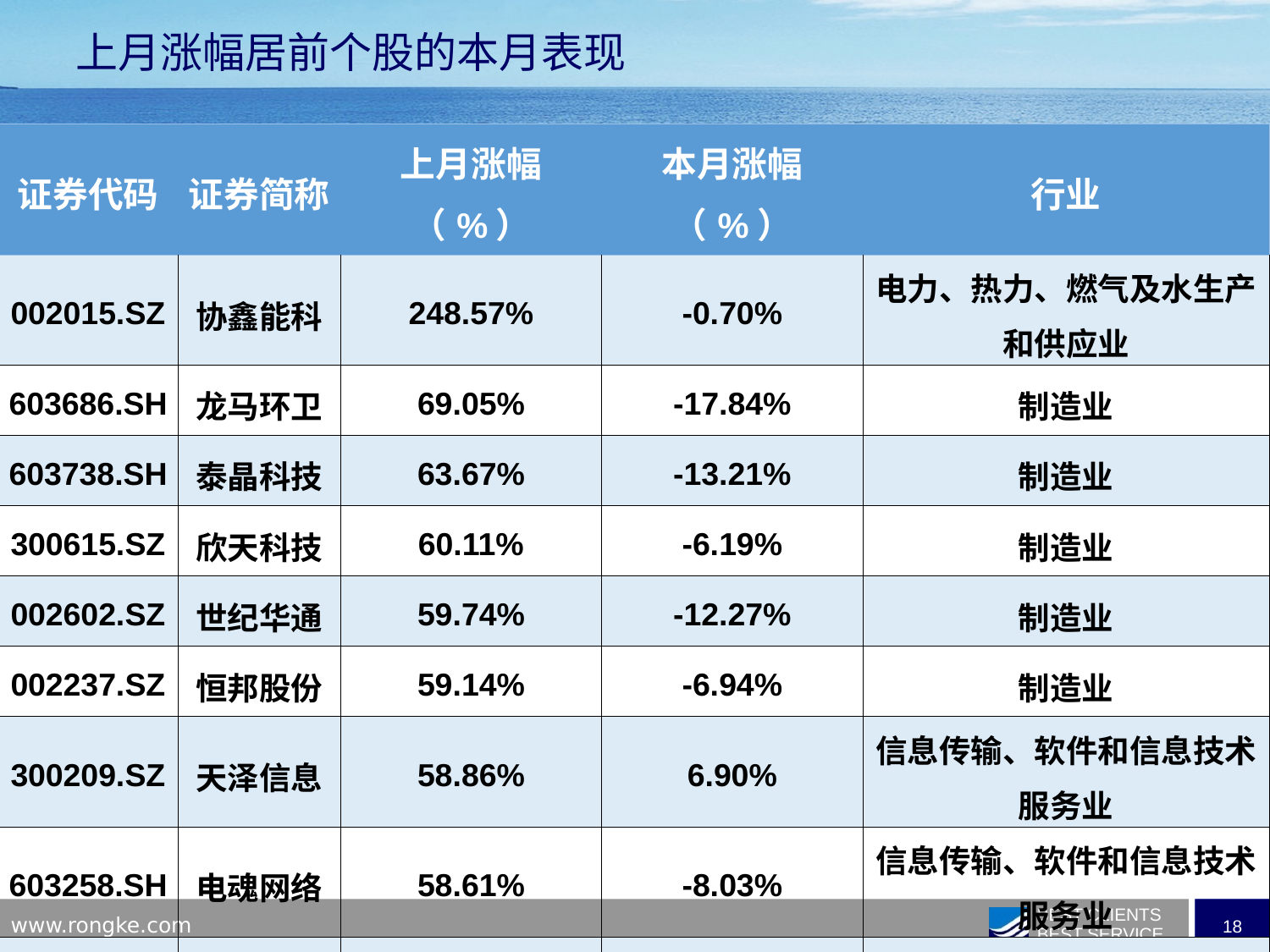

上月涨幅居前个股的本月表现
| 证券代码 | 证券简称 | 上月涨幅（%） | 本月涨幅（%） | 行业 |
| --- | --- | --- | --- | --- |
| 002015.SZ | 协鑫能科 | 248.57% | -0.70% | 电力、热力、燃气及水生产和供应业 |
| 603686.SH | 龙马环卫 | 69.05% | -17.84% | 制造业 |
| 603738.SH | 泰晶科技 | 63.67% | -13.21% | 制造业 |
| 300615.SZ | 欣天科技 | 60.11% | -6.19% | 制造业 |
| 002602.SZ | 世纪华通 | 59.74% | -12.27% | 制造业 |
| 002237.SZ | 恒邦股份 | 59.14% | -6.94% | 制造业 |
| 300209.SZ | 天泽信息 | 58.86% | 6.90% | 信息传输、软件和信息技术服务业 |
| 603258.SH | 电魂网络 | 58.61% | -8.03% | 信息传输、软件和信息技术服务业 |
| 300682.SZ | 朗新科技 | 56.62% | 2.33% | 信息传输、软件和信息技术服务业 |
| 300090.SZ | 盛运环保 | 51.52% | -27.20% | 制造业 |